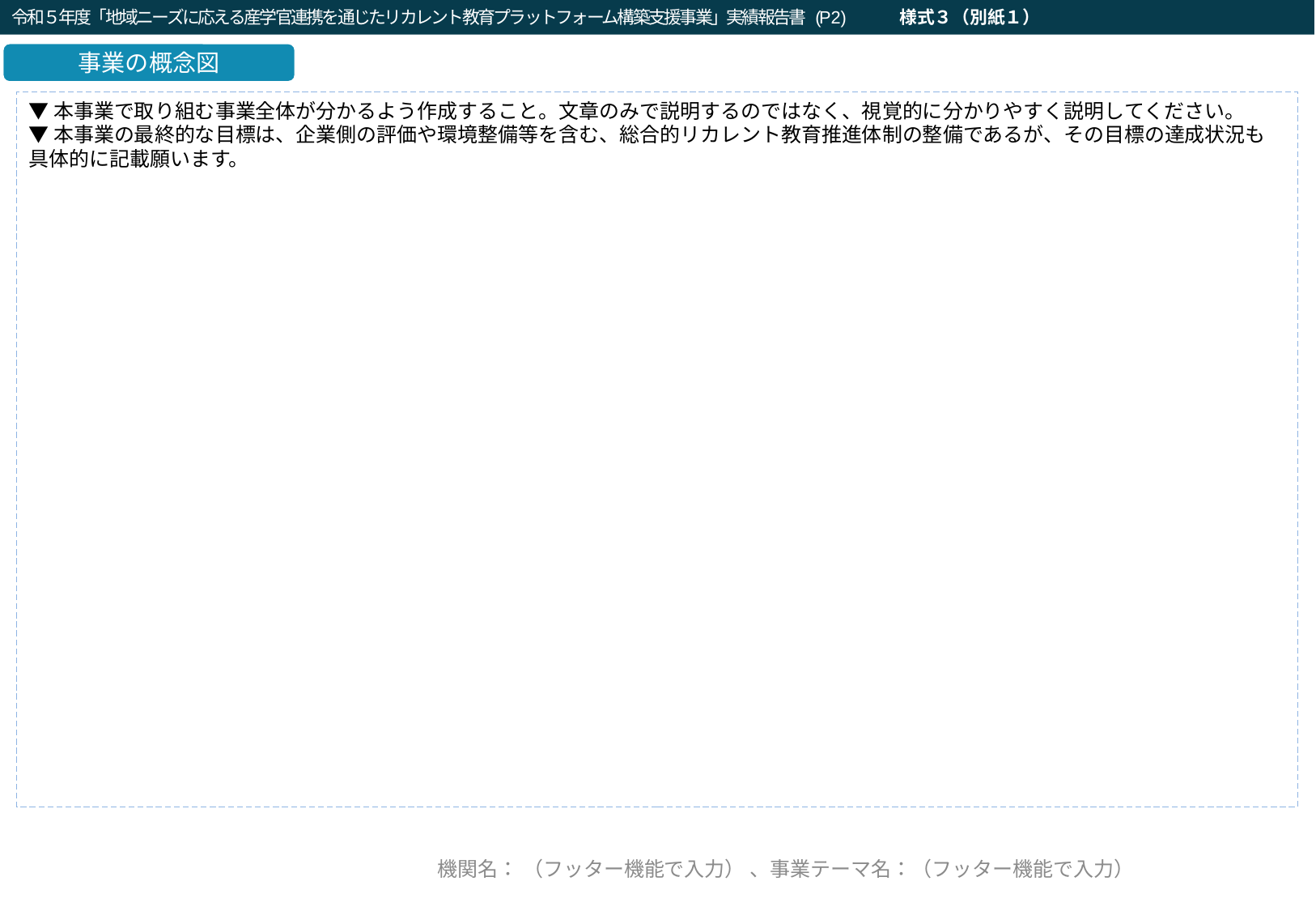

令和５年度「地域ニーズに応える産学官連携を通じたリカレント教育プラットフォーム構築支援事業」実績報告書 (P2)　　　様式３（別紙１）
令和３年度「DX等成長分野を中心とした就職・転職支援のためのリカレント教育推進事業」企画提案書（Ⅰ：DXリテラシー）(P2)
事業の概念図
事業の概念図
▼本事業で取り組む事業全体が分かるよう作成すること。文章のみで説明するのではなく、視覚的に分かりやすく説明してください。
▼本事業の最終的な目標は、企業側の評価や環境整備等を含む、総合的リカレント教育推進体制の整備であるが、その目標の達成状況も具体的に記載願います。

機関名： （フッター機能で入力） 、事業テーマ名：（フッター機能で入力）